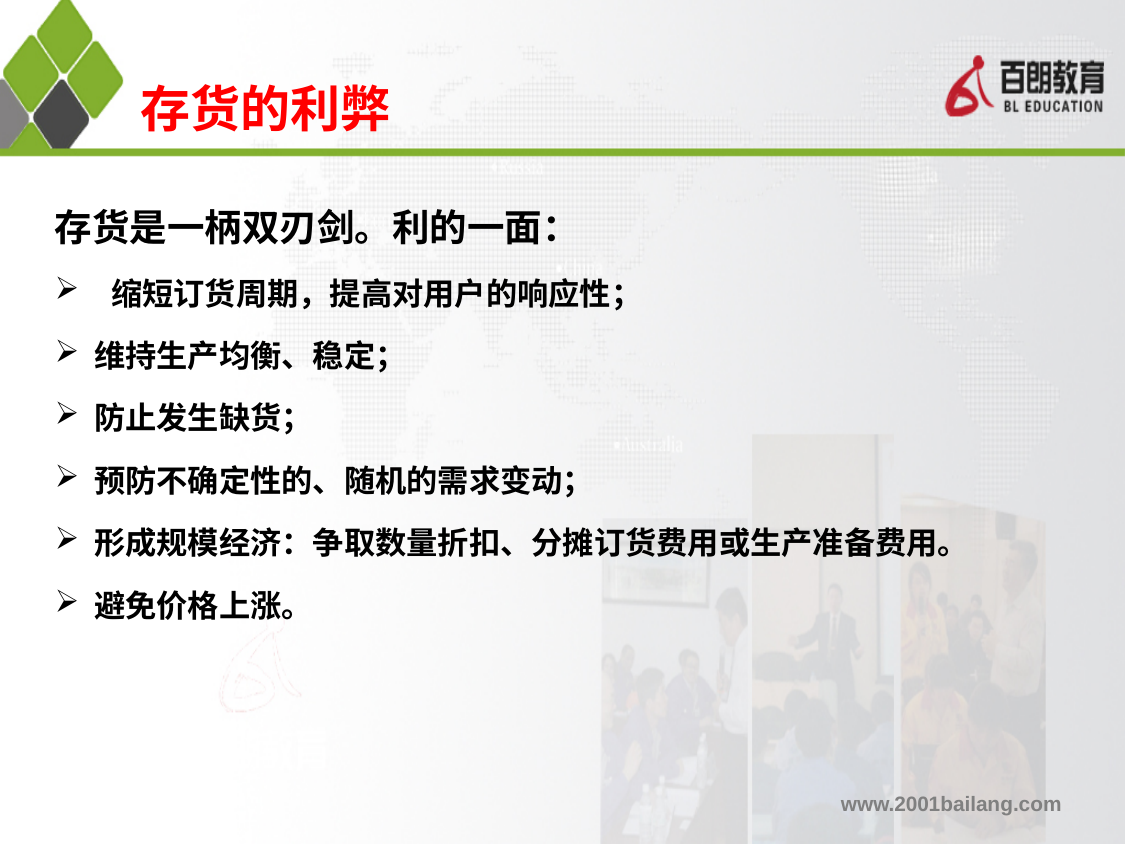

# 存货的利弊
存货是一柄双刃剑。利的一面：
缩短订货周期，提高对用户的响应性；
 维持生产均衡、稳定；
 防止发生缺货；
 预防不确定性的、随机的需求变动；
 形成规模经济：争取数量折扣、分摊订货费用或生产准备费用。
 避免价格上涨。